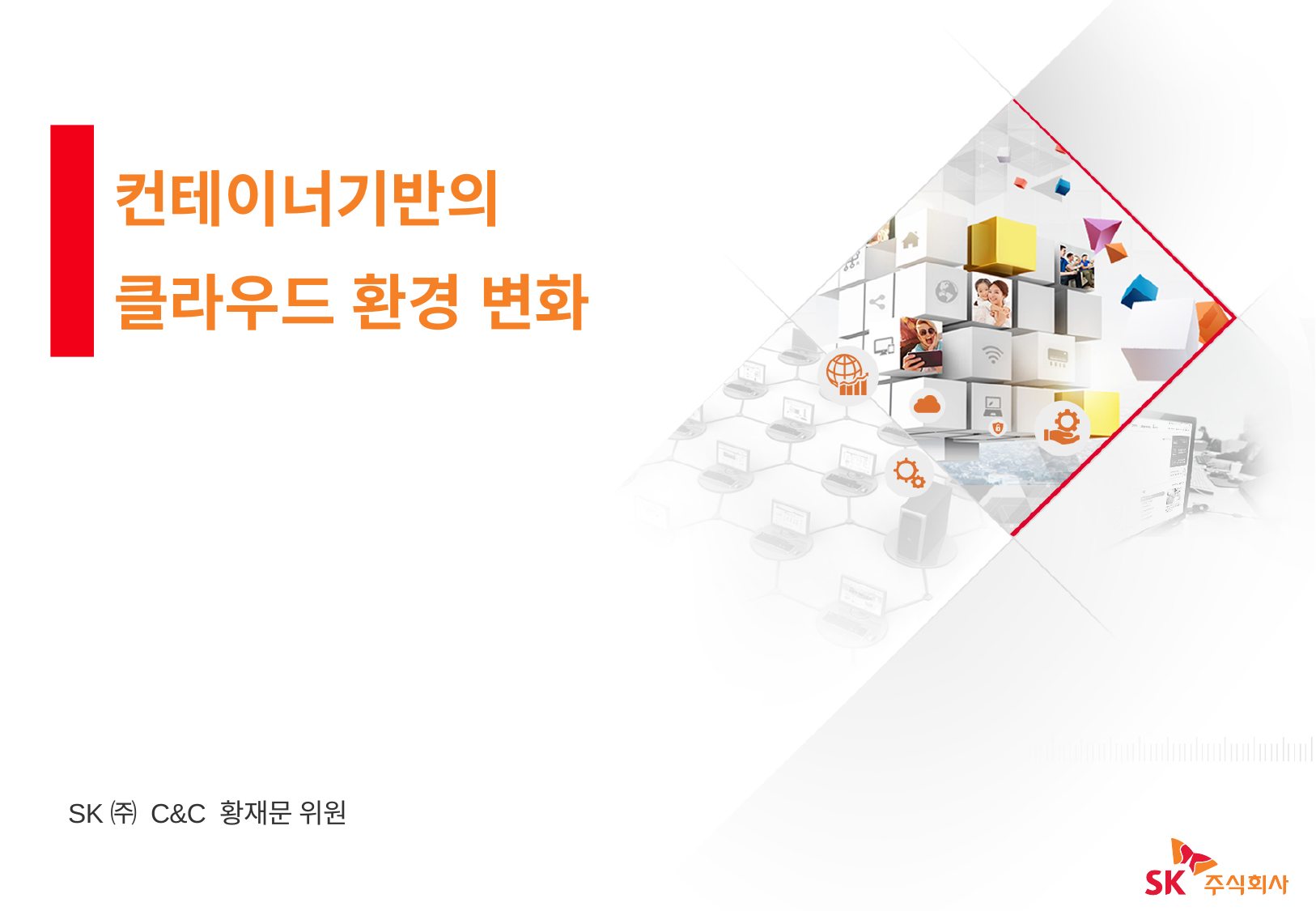

컨테이너기반의
클라우드 환경 변화
SK㈜ C&C 황재문 위원